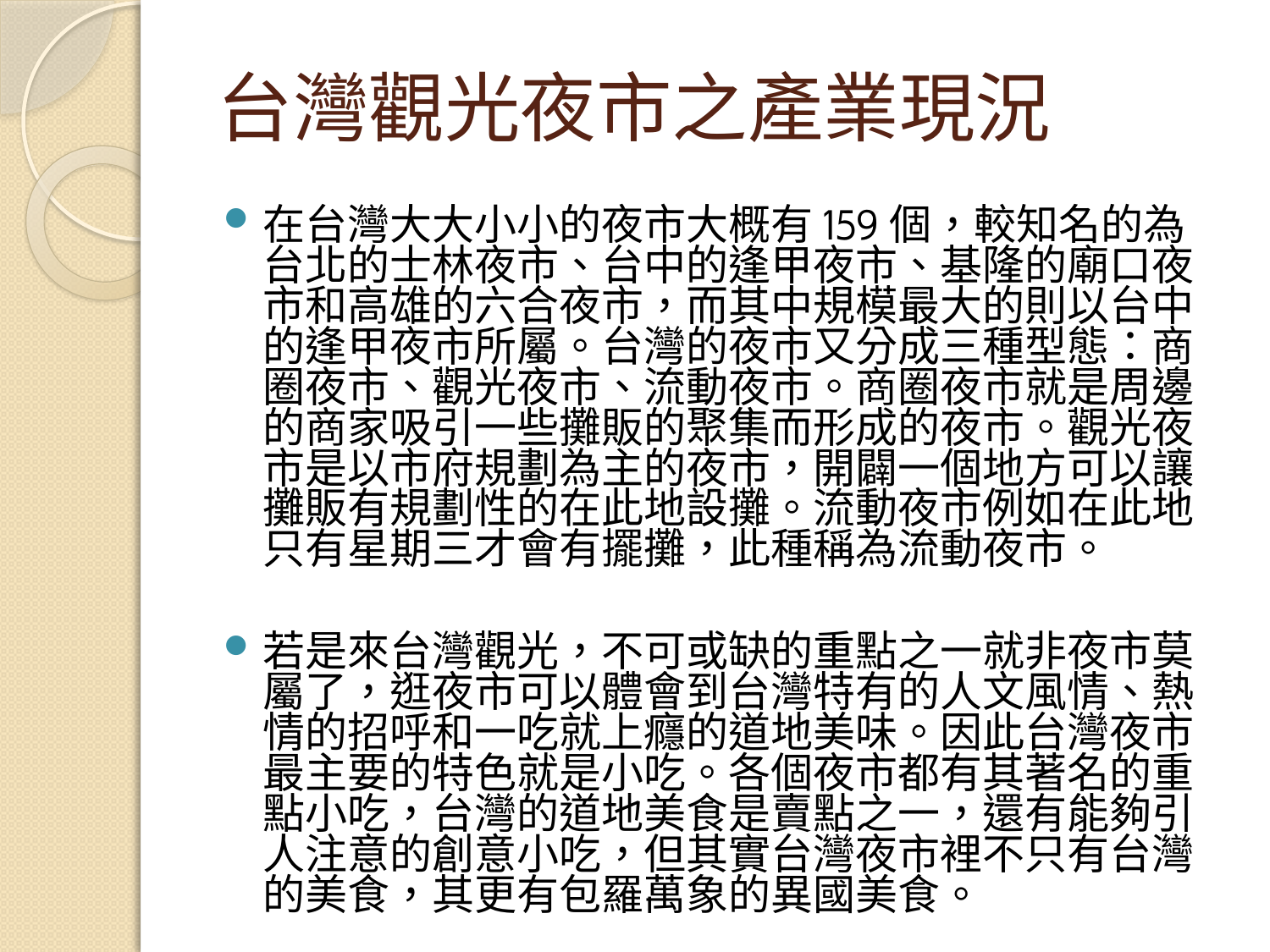

# 台灣觀光夜市之產業現況
在台灣大大小小的夜市大概有159個，較知名的為台北的士林夜市、台中的逢甲夜市、基隆的廟口夜市和高雄的六合夜市，而其中規模最大的則以台中的逢甲夜市所屬。台灣的夜市又分成三種型態：商圈夜市、觀光夜市、流動夜市。商圈夜市就是周邊的商家吸引一些攤販的聚集而形成的夜市。觀光夜市是以市府規劃為主的夜市，開闢一個地方可以讓攤販有規劃性的在此地設攤。流動夜市例如在此地只有星期三才會有擺攤，此種稱為流動夜市。

若是來台灣觀光，不可或缺的重點之一就非夜市莫屬了，逛夜市可以體會到台灣特有的人文風情、熱情的招呼和一吃就上癮的道地美味。因此台灣夜市最主要的特色就是小吃。各個夜市都有其著名的重點小吃，台灣的道地美食是賣點之一，還有能夠引人注意的創意小吃，但其實台灣夜市裡不只有台灣的美食，其更有包羅萬象的異國美食。